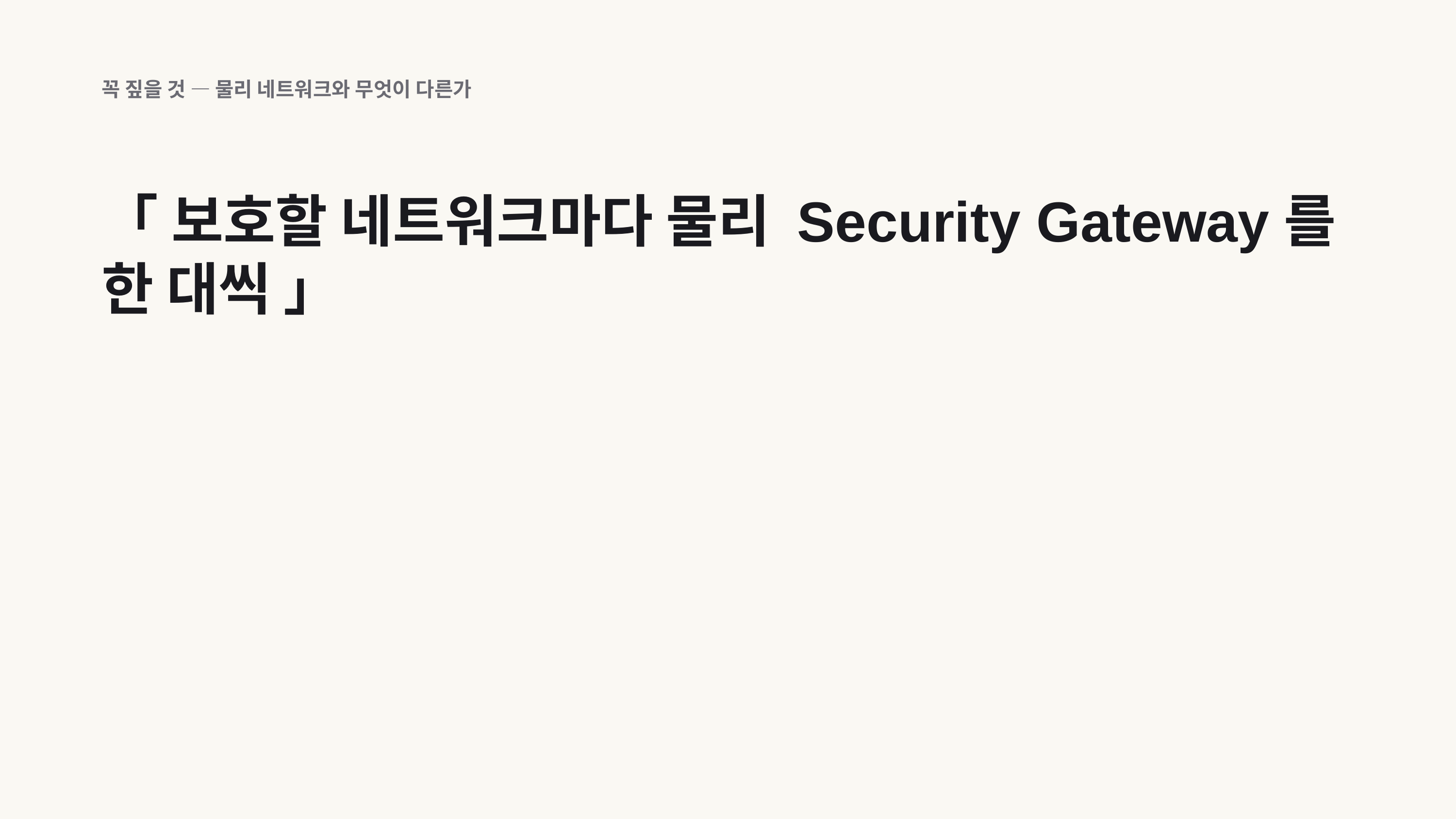

꼭 짚을 것 — 물리 네트워크와 무엇이 다른가
「 보호할 네트워크마다 물리 Security Gateway를 한 대씩 」